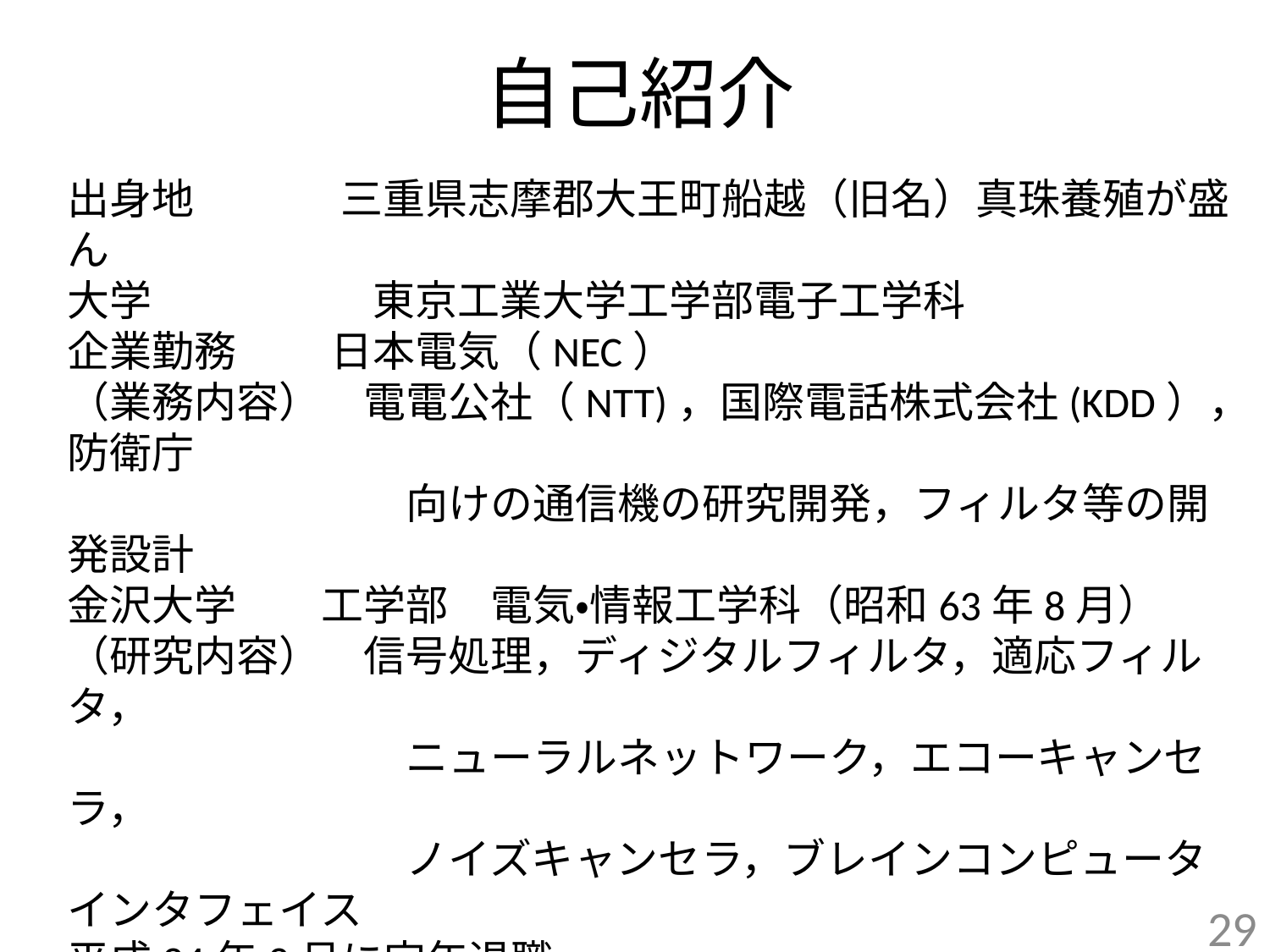

自己紹介
出身地　　  　三重県志摩郡大王町船越（旧名）真珠養殖が盛ん
大学　　　　 　東京工業大学工学部電子工学科
企業勤務　 　日本電気（NEC）
（業務内容）　電電公社（NTT)，国際電話株式会社(KDD），防衛庁
　　　　　　　　向けの通信機の研究開発，フィルタ等の開発設計
金沢大学　　工学部　電気・情報工学科（昭和63年8月）
（研究内容）　信号処理，ディジタルフィルタ，適応フィルタ，
　　　　　　　　ニューラルネットワーク，エコーキャンセラ，
　　　　　　　　ノイズキャンセラ，ブレインコンピュータインタフェイス
平成24年3月に定年退職
金大，金工大　非常勤講師（平成24年4月～）
趣味　　　　　スキー，野球（学生とソフトボール），水泳（大海原で
　　　　　　　　ゆったり泳ぐのが好き）
石川高専との関わり　教員が博士号取得，大学院生の受け入れ
29